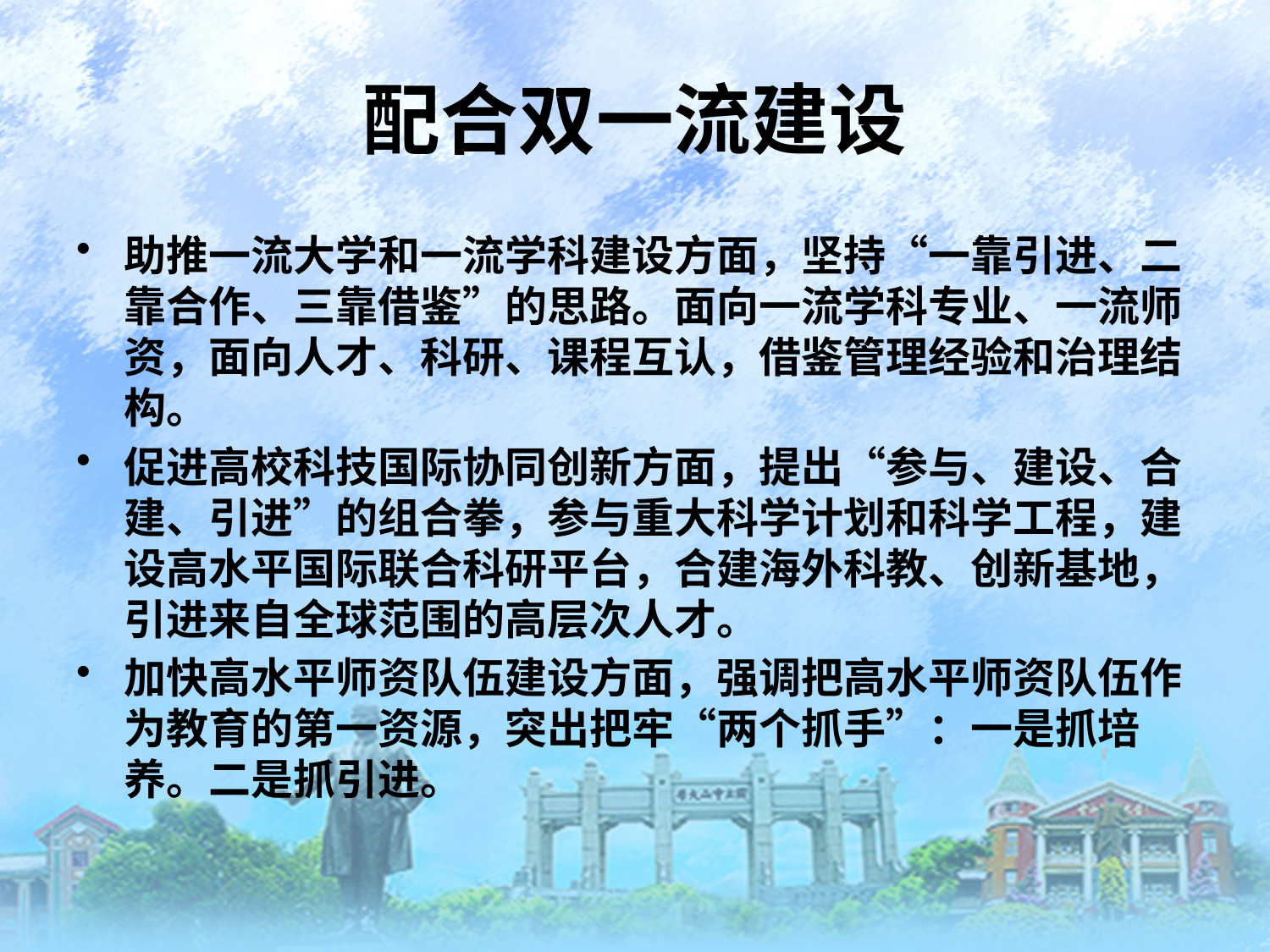

# 配合双一流建设
助推一流大学和一流学科建设方面，坚持“一靠引进、二靠合作、三靠借鉴”的思路。面向一流学科专业、一流师资，面向人才、科研、课程互认，借鉴管理经验和治理结构。
促进高校科技国际协同创新方面，提出“参与、建设、合建、引进”的组合拳，参与重大科学计划和科学工程，建设高水平国际联合科研平台，合建海外科教、创新基地，引进来自全球范围的高层次人才。
加快高水平师资队伍建设方面，强调把高水平师资队伍作为教育的第一资源，突出把牢“两个抓手”：一是抓培养。二是抓引进。